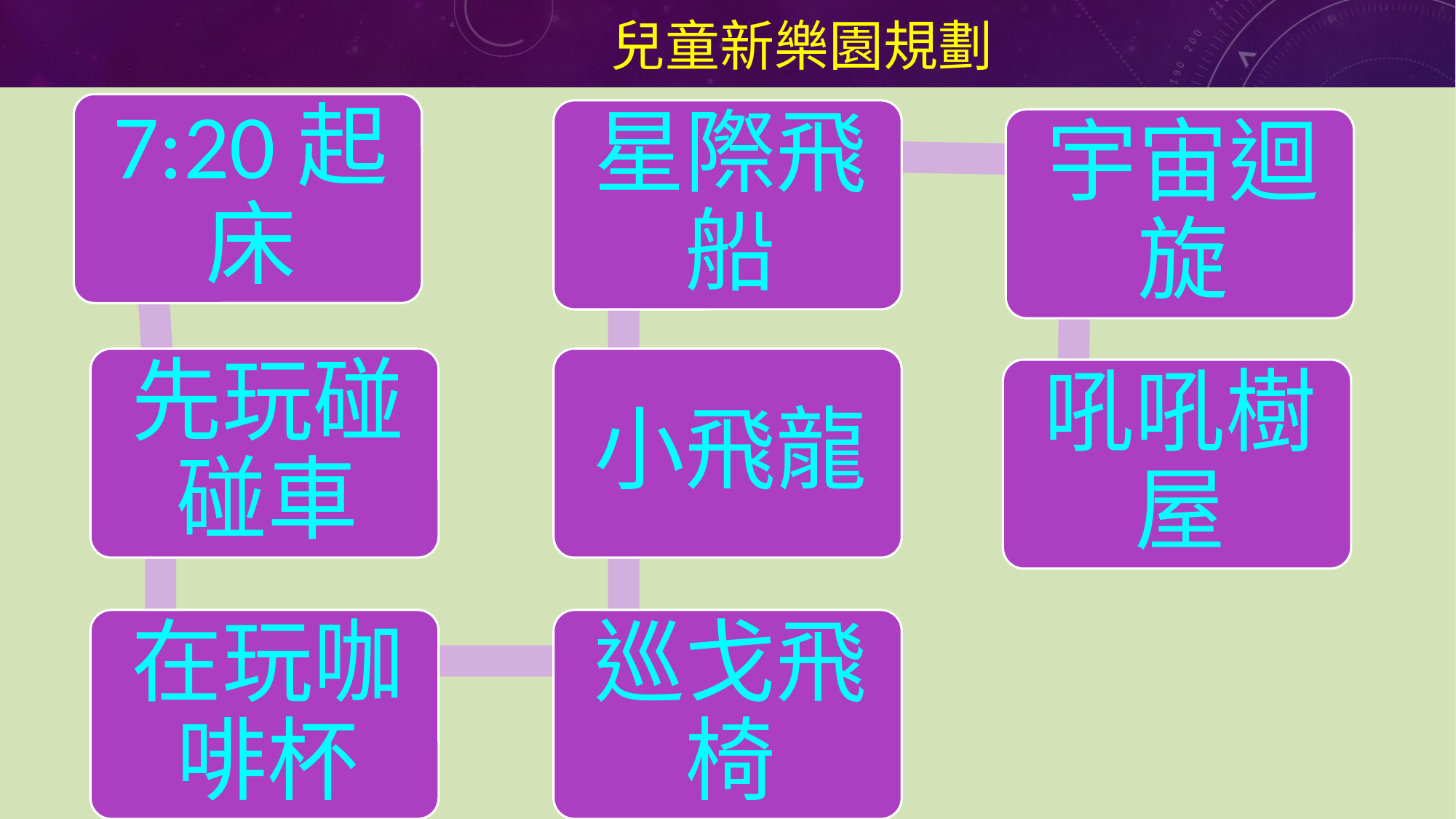

# 兒童新樂園規劃
7:20起床
先玩碰碰車
在玩咖啡杯
巡戈飛椅
小飛龍
星際飛船
宇宙迴旋
吼吼樹屋